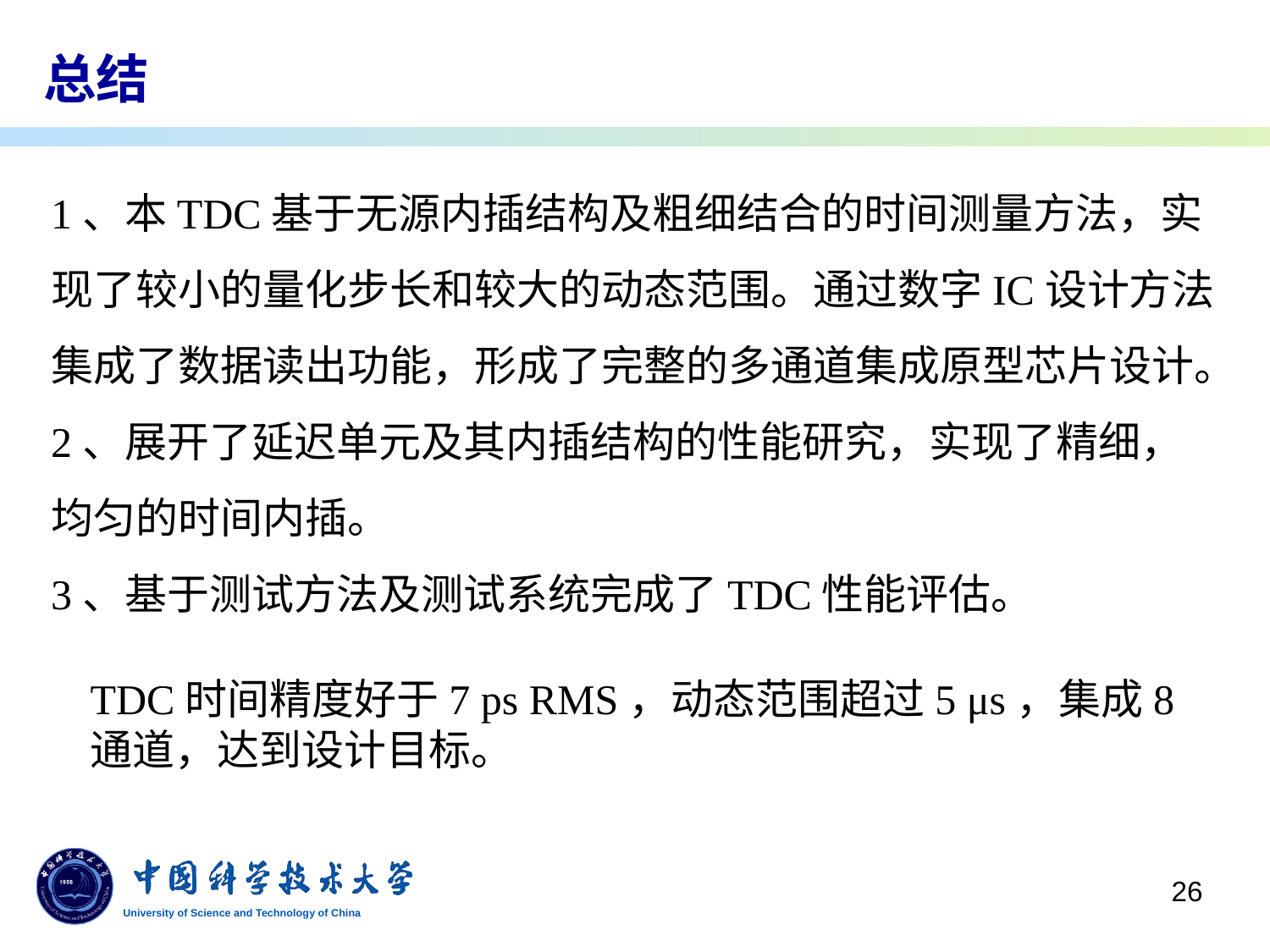

# 总结
1、本TDC基于无源内插结构及粗细结合的时间测量方法，实现了较小的量化步长和较大的动态范围。通过数字IC设计方法集成了数据读出功能，形成了完整的多通道集成原型芯片设计。
2、展开了延迟单元及其内插结构的性能研究，实现了精细，均匀的时间内插。
3、基于测试方法及测试系统完成了TDC性能评估。
TDC时间精度好于7 ps RMS，动态范围超过5 μs，集成8通道，达到设计目标。